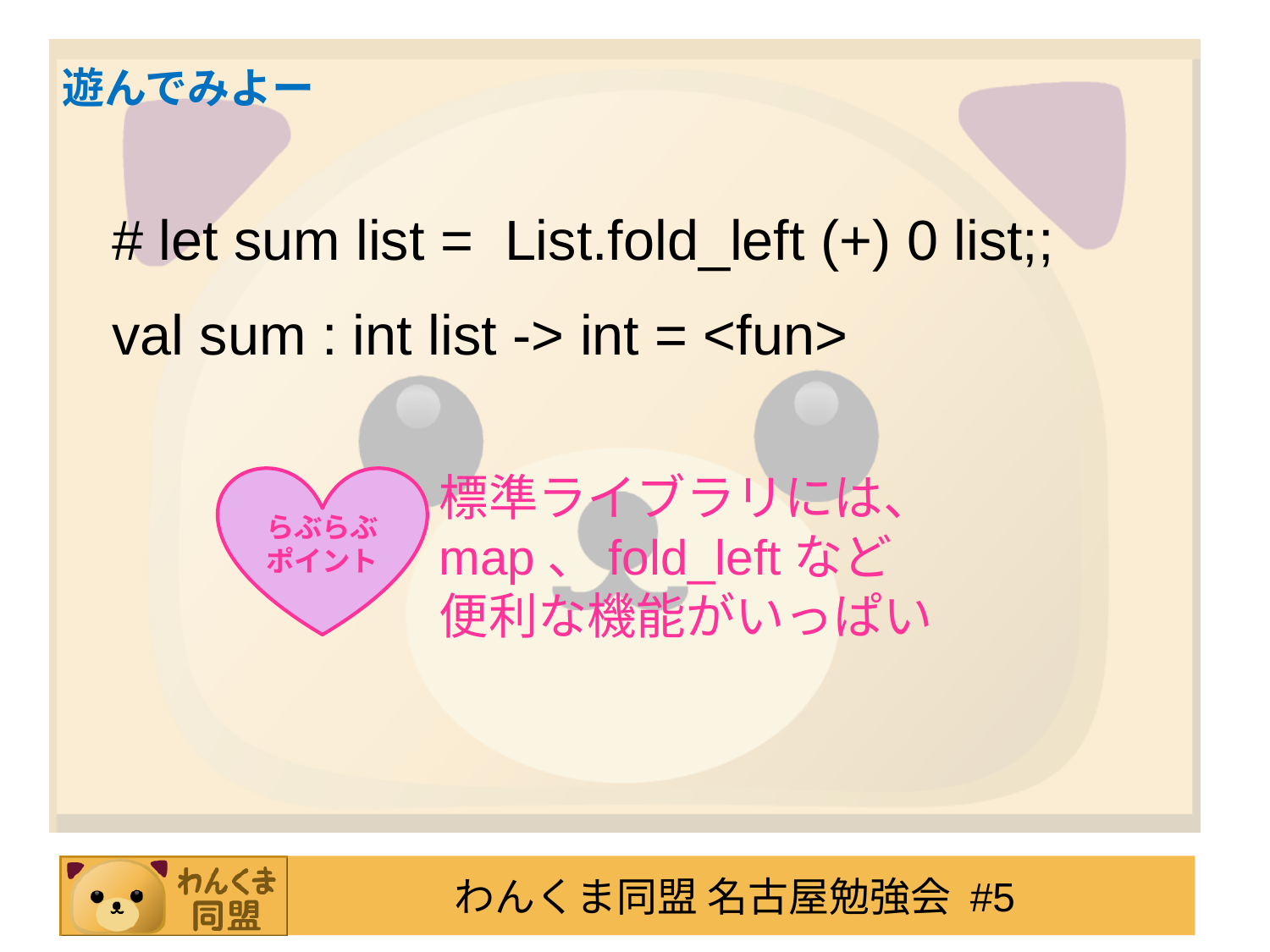

# 遊んでみよー
# let sum list =  List.fold_left (+) 0 list;;
val sum : int list -> int = <fun>
標準ライブラリには、
map、fold_leftなど
便利な機能がいっぱい
らぶらぶ
ポイント